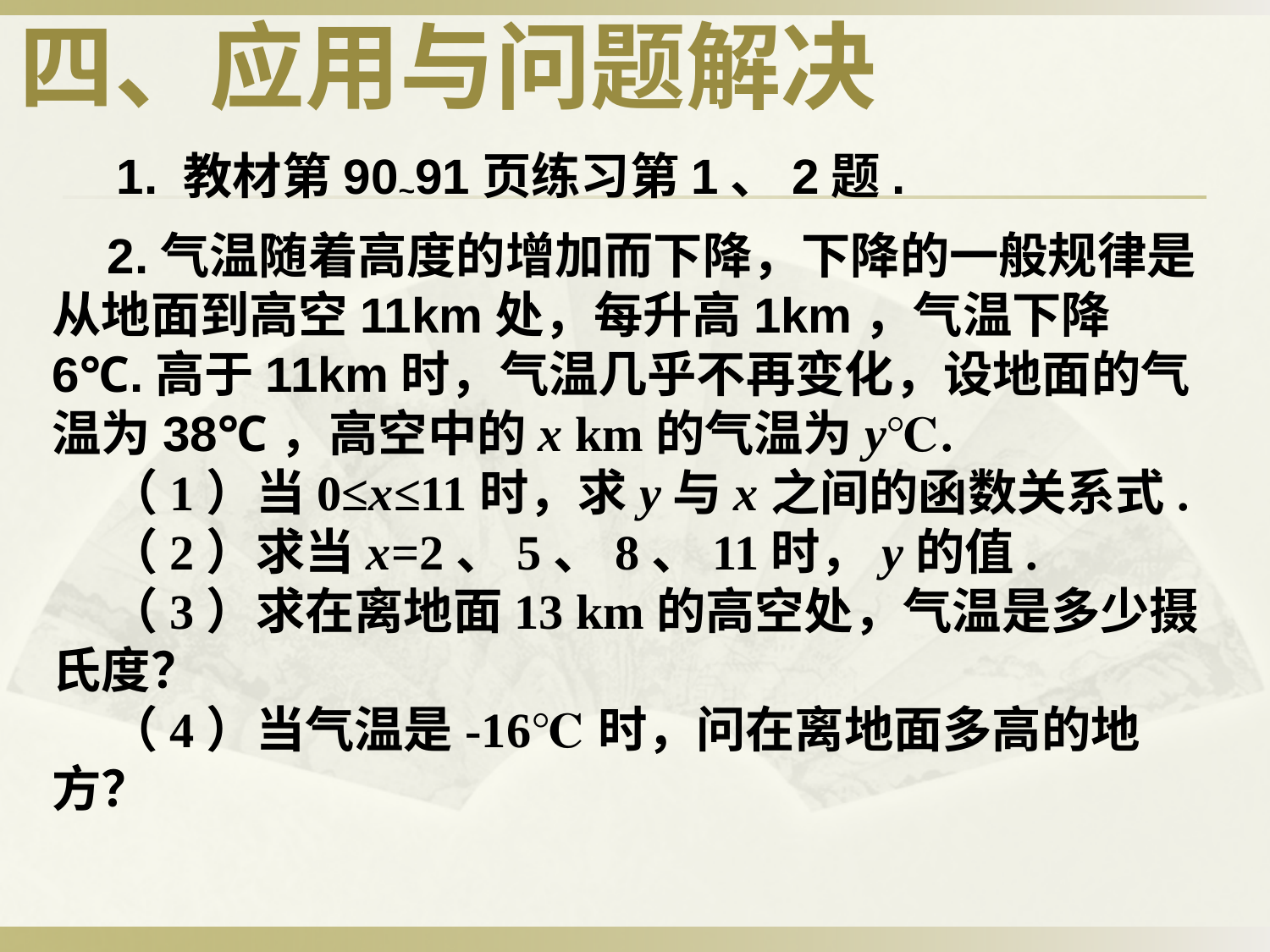

四、应用与问题解决
1. 教材第90~91页练习第1、2题.
    2.气温随着高度的增加而下降，下降的一般规律是从地面到高空11km处，每升高1km，气温下降6℃.高于11km时，气温几乎不再变化，设地面的气温为38℃，高空中的x km的气温为y℃.
    （1）当0≤x≤11时，求y与x之间的函数关系式.
    （2）求当x=2、5、8、11时，y的值.
    （3）求在离地面13 km的高空处，气温是多少摄氏度？
    （4）当气温是-16℃时，问在离地面多高的地方？